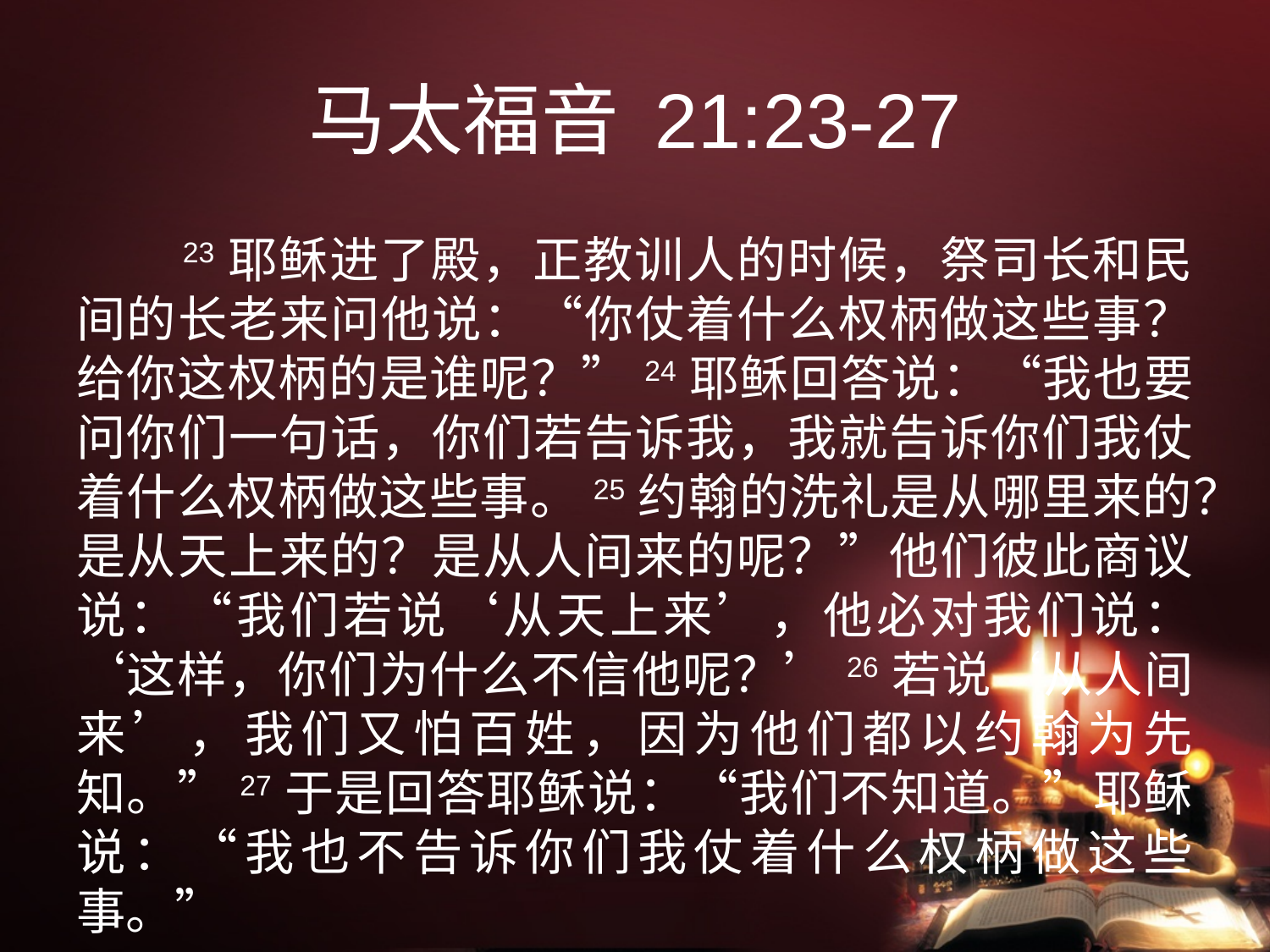

# 马太福音 21:23-27
           23耶稣进了殿，正教训人的时候，祭司长和民间的长老来问他说：“你仗着什么权柄做这些事？给你这权柄的是谁呢？”24耶稣回答说：“我也要问你们一句话，你们若告诉我，我就告诉你们我仗着什么权柄做这些事。25约翰的洗礼是从哪里来的？是从天上来的？是从人间来的呢？”他们彼此商议说：“我们若说‘从天上来’，他必对我们说：‘这样，你们为什么不信他呢？’26若说‘从人间来’，我们又怕百姓，因为他们都以约翰为先知。”27于是回答耶稣说：“我们不知道。”耶稣说：“我也不告诉你们我仗着什么权柄做这些事。”